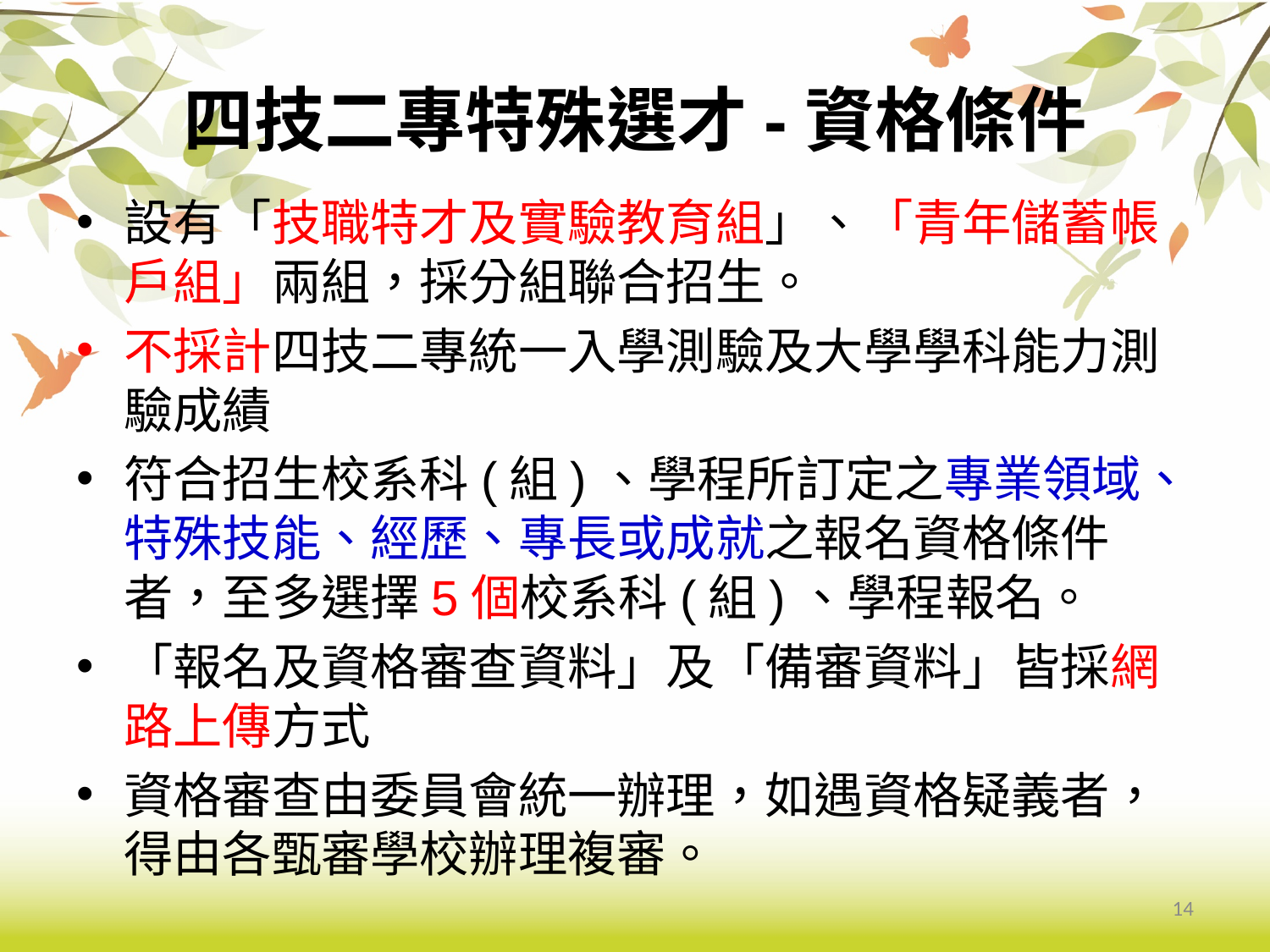

# 四技二專特殊選才-資格條件
設有「技職特才及實驗教育組」、「青年儲蓄帳戶組」兩組，採分組聯合招生。
不採計四技二專統一入學測驗及大學學科能力測驗成績
符合招生校系科(組)、學程所訂定之專業領域、特殊技能、經歷、專長或成就之報名資格條件者，至多選擇5個校系科(組)、學程報名。
「報名及資格審查資料」及「備審資料」皆採網路上傳方式
資格審查由委員會統一辦理，如遇資格疑義者，得由各甄審學校辦理複審。
14